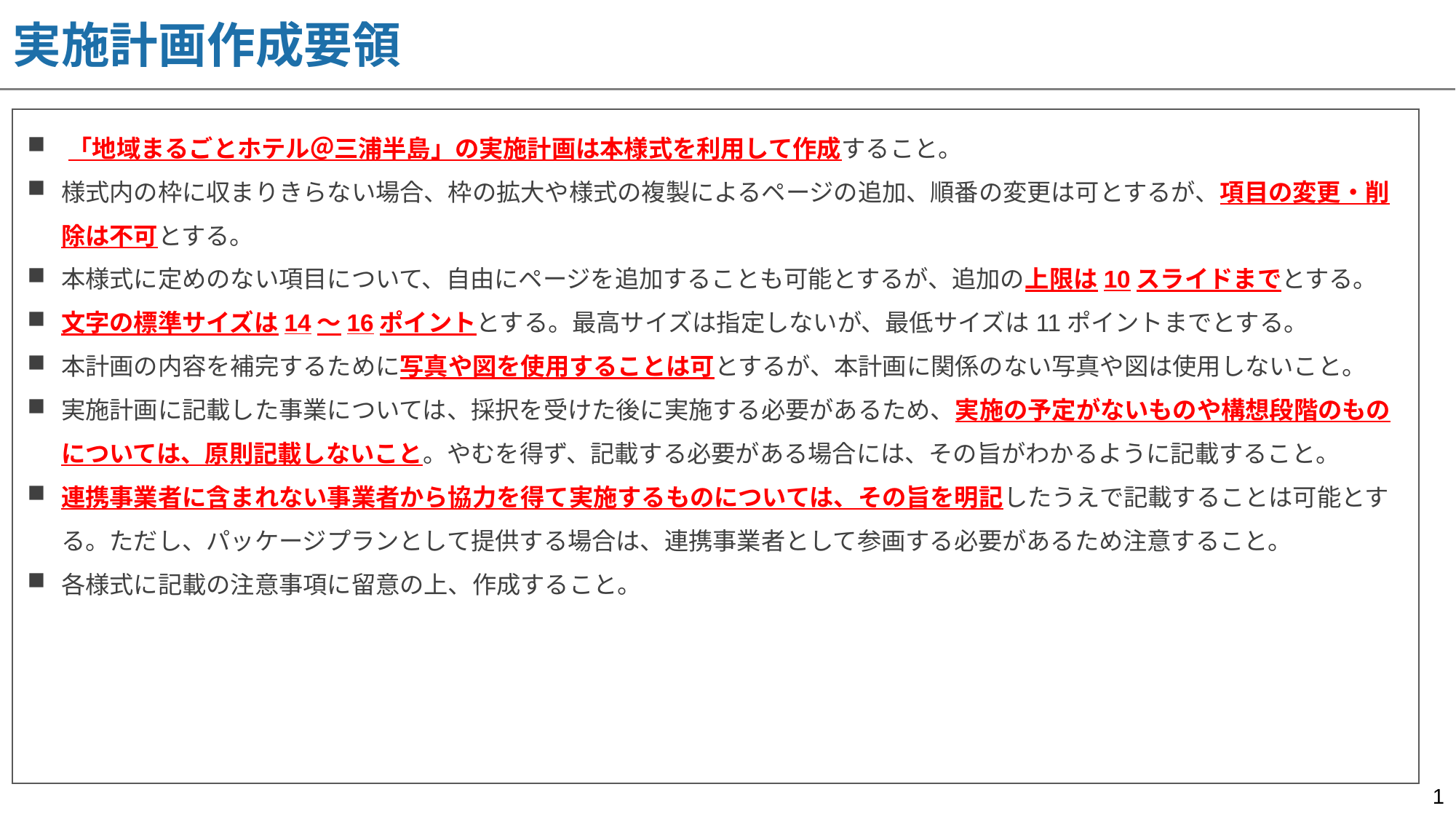

実施計画作成要領

「地域まるごとホテル＠三浦半島」の実施計画は本様式を利用して作成すること。
様式内の枠に収まりきらない場合、枠の拡大や様式の複製によるページの追加、順番の変更は可とするが、項目の変更・削除は不可とする。
本様式に定めのない項目について、自由にページを追加することも可能とするが、追加の上限は10スライドまでとする。
文字の標準サイズは14～16ポイントとする。最高サイズは指定しないが、最低サイズは11ポイントまでとする。
本計画の内容を補完するために写真や図を使用することは可とするが、本計画に関係のない写真や図は使用しないこと。
実施計画に記載した事業については、採択を受けた後に実施する必要があるため、実施の予定がないものや構想段階のものについては、原則記載しないこと。やむを得ず、記載する必要がある場合には、その旨がわかるように記載すること。
連携事業者に含まれない事業者から協力を得て実施するものについては、その旨を明記したうえで記載することは可能とする。ただし、パッケージプランとして提供する場合は、連携事業者として参画する必要があるため注意すること。
各様式に記載の注意事項に留意の上、作成すること。

1